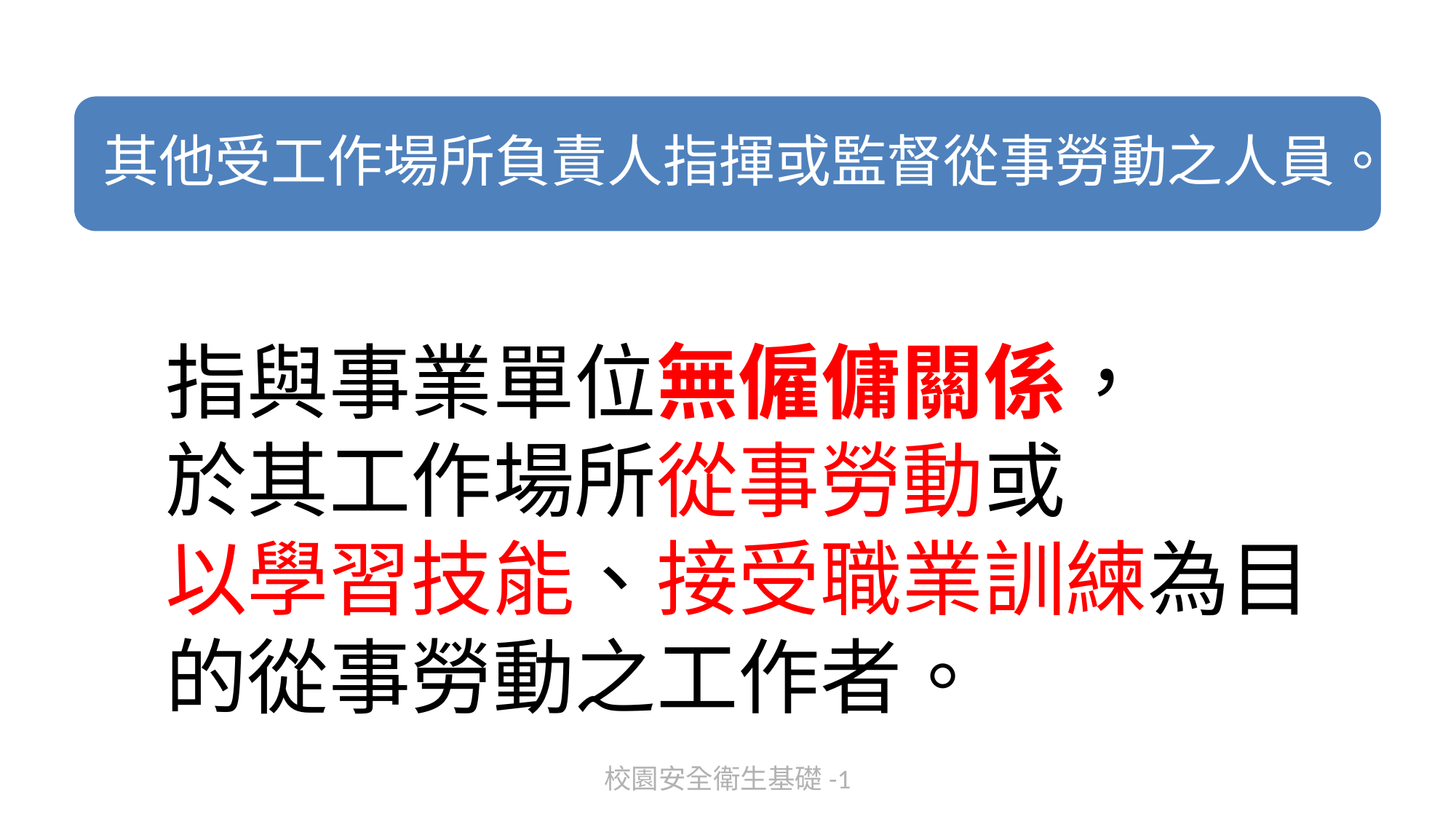

其他受工作場所負責人指揮或監督從事勞動之人員。
指與事業單位無僱傭關係，
於其工作場所從事勞動或
以學習技能、接受職業訓練為目的從事勞動之工作者。
校園安全衛生基礎-1
21